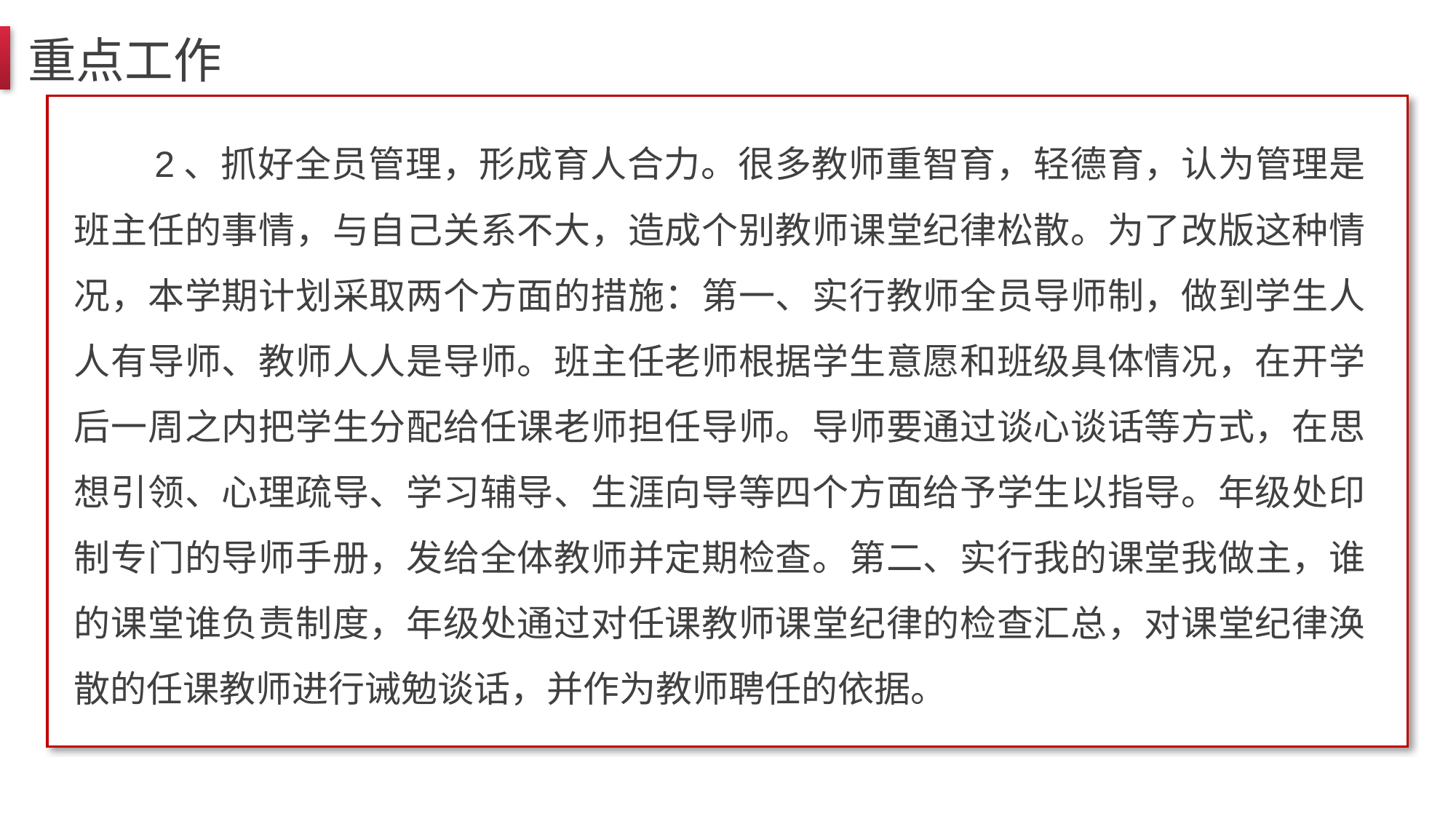

重点工作

       2、抓好全员管理，形成育人合力。很多教师重智育，轻德育，认为管理是班主任的事情，与自己关系不大，造成个别教师课堂纪律松散。为了改版这种情况，本学期计划采取两个方面的措施：第一、实行教师全员导师制，做到学生人人有导师、教师人人是导师。班主任老师根据学生意愿和班级具体情况，在开学后一周之内把学生分配给任课老师担任导师。导师要通过谈心谈话等方式，在思想引领、心理疏导、学习辅导、生涯向导等四个方面给予学生以指导。年级处印制专门的导师手册，发给全体教师并定期检查。第二、实行我的课堂我做主，谁的课堂谁负责制度，年级处通过对任课教师课堂纪律的检查汇总，对课堂纪律涣散的任课教师进行诫勉谈话，并作为教师聘任的依据。